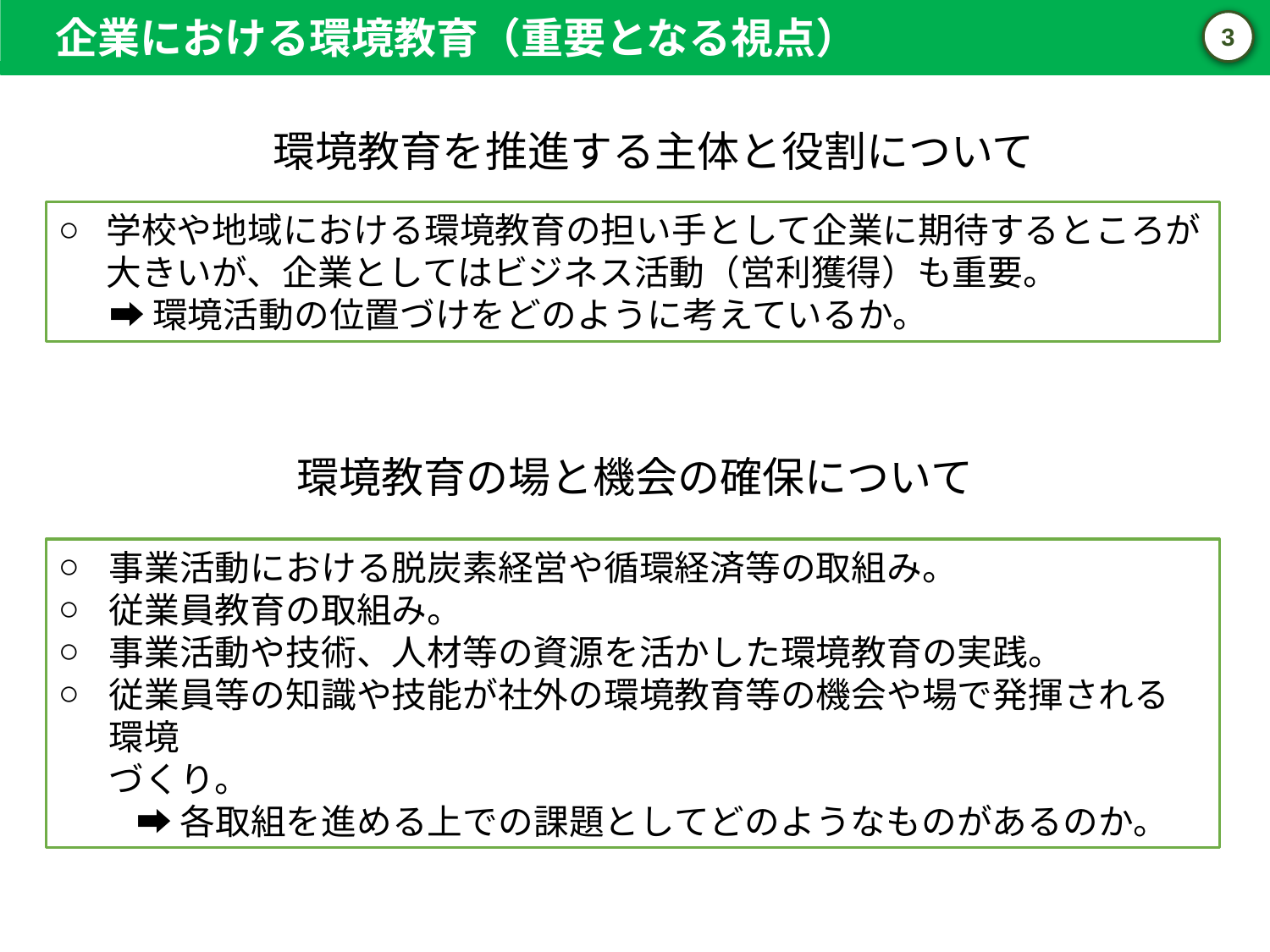

企業における環境教育（重要となる視点）
3
環境教育を推進する主体と役割について
学校や地域における環境教育の担い手として企業に期待するところが大きいが、企業としてはビジネス活動（営利獲得）も重要。
　  ➡ 環境活動の位置づけをどのように考えているか。
環境教育の場と機会の確保について
事業活動における脱炭素経営や循環経済等の取組み。
従業員教育の取組み。
事業活動や技術、人材等の資源を活かした環境教育の実践。
従業員等の知識や技能が社外の環境教育等の機会や場で発揮される環境
づくり。
　　 ➡ 各取組を進める上での課題としてどのようなものがあるのか。